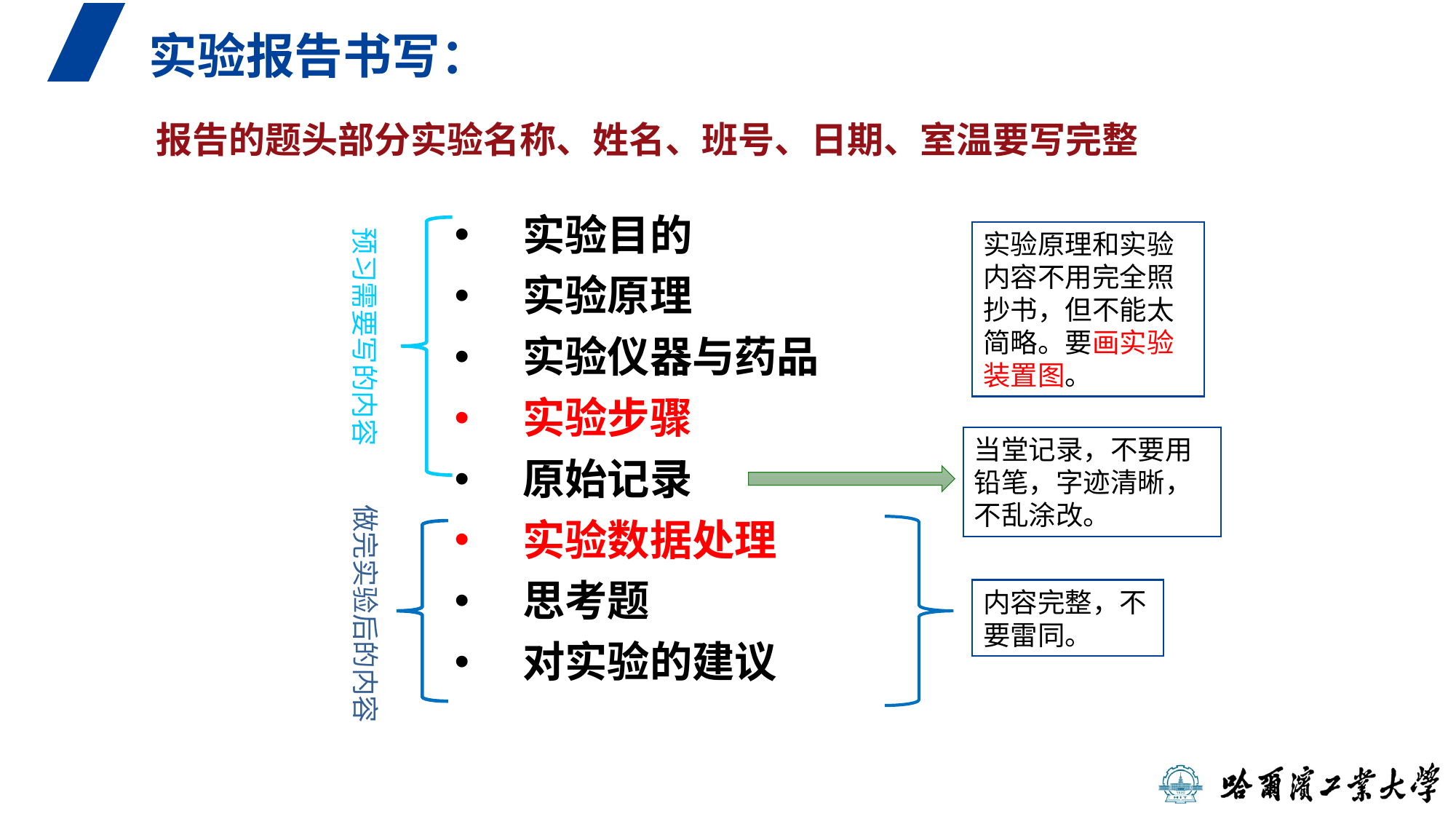

实验报告书写：
报告的题头部分实验名称、姓名、班号、日期、室温要写完整
实验目的
实验原理
实验仪器与药品
实验步骤
原始记录
实验数据处理
思考题
对实验的建议
预习需要写的内容

实验原理和实验内容不用完全照抄书，但不能太简略。要画实验装置图。
当堂记录，不要用铅笔，字迹清晰，不乱涂改。

做完实验后的内容

内容完整，不要雷同。